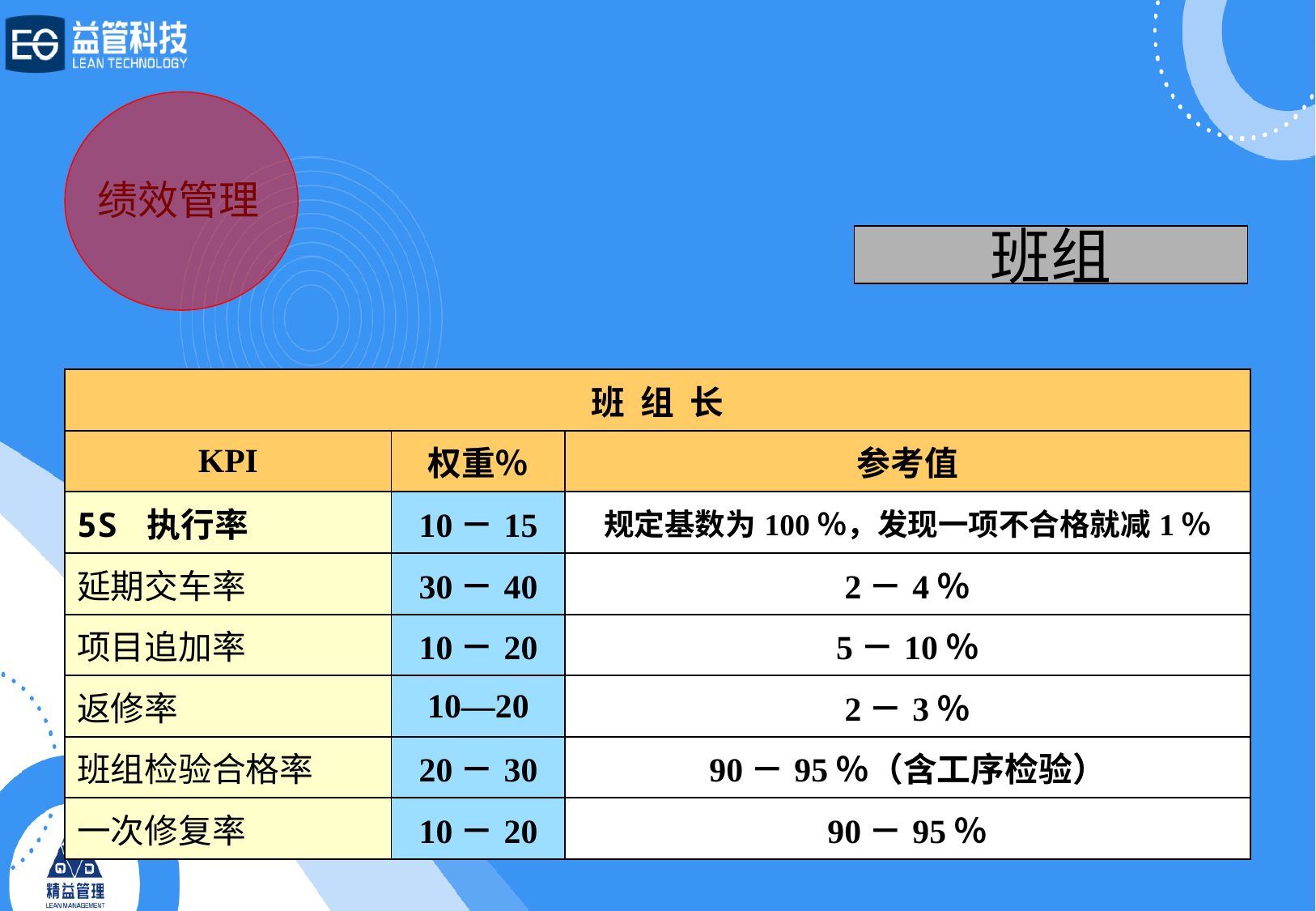

绩效管理
班组
| 班 组 长 |  |  |
| --- | --- | --- |
| KPI | 权重％ | 参考值 |
| 5S 执行率 | 10－15 | 规定基数为100％，发现一项不合格就减1％ |
| 延期交车率 | 30－40 | 2－4％ |
| 项目追加率 | 10－20 | 5－10％ |
| 返修率 | 10—20 | 2－3％ |
| 班组检验合格率 | 20－30 | 90－95％（含工序检验） |
| 一次修复率 | 10－20 | 90－95％ |